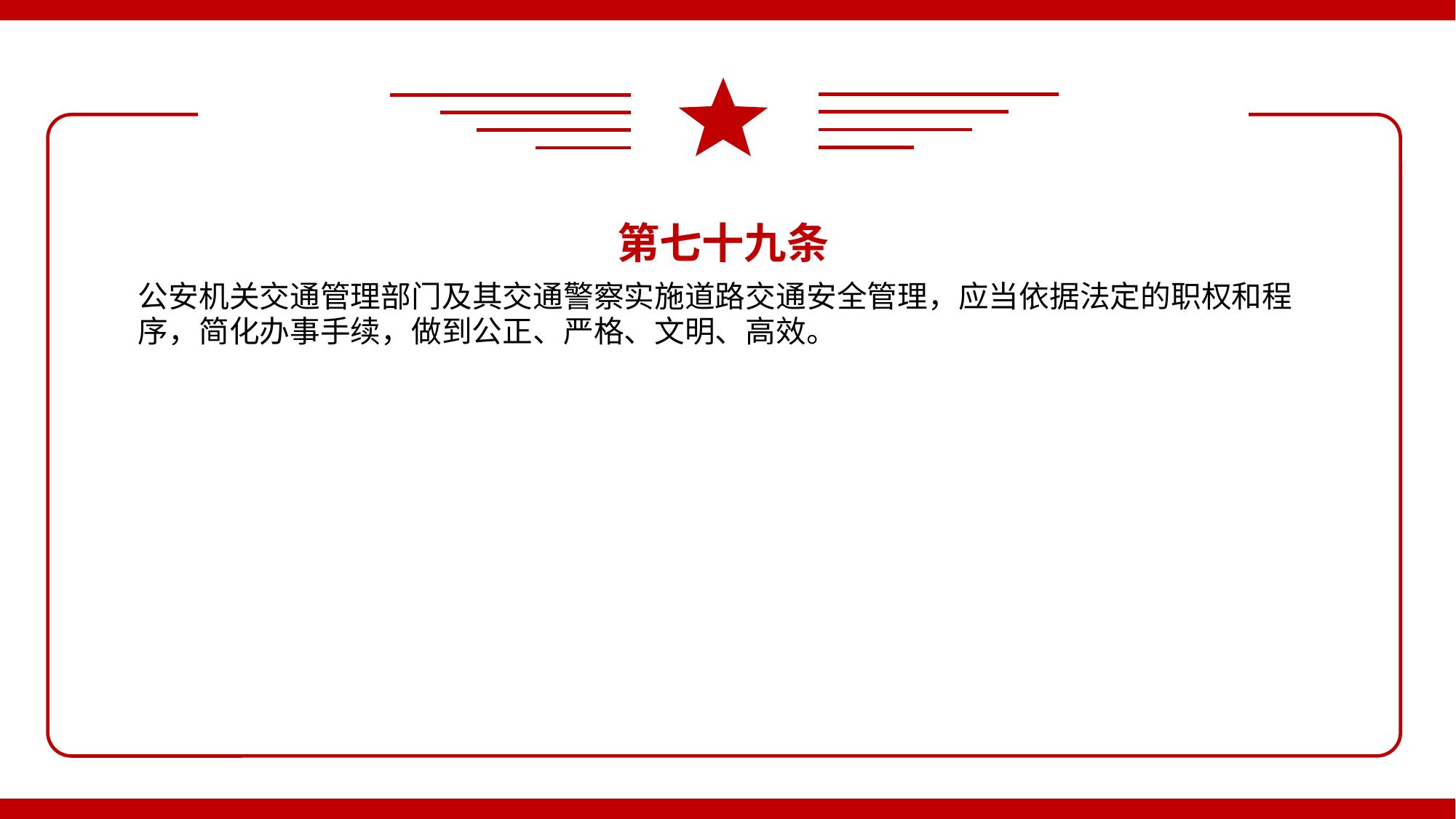

第七十九条
公安机关交通管理部门及其交通警察实施道路交通安全管理，应当依据法定的职权和程序，简化办事手续，做到公正、严格、文明、高效。